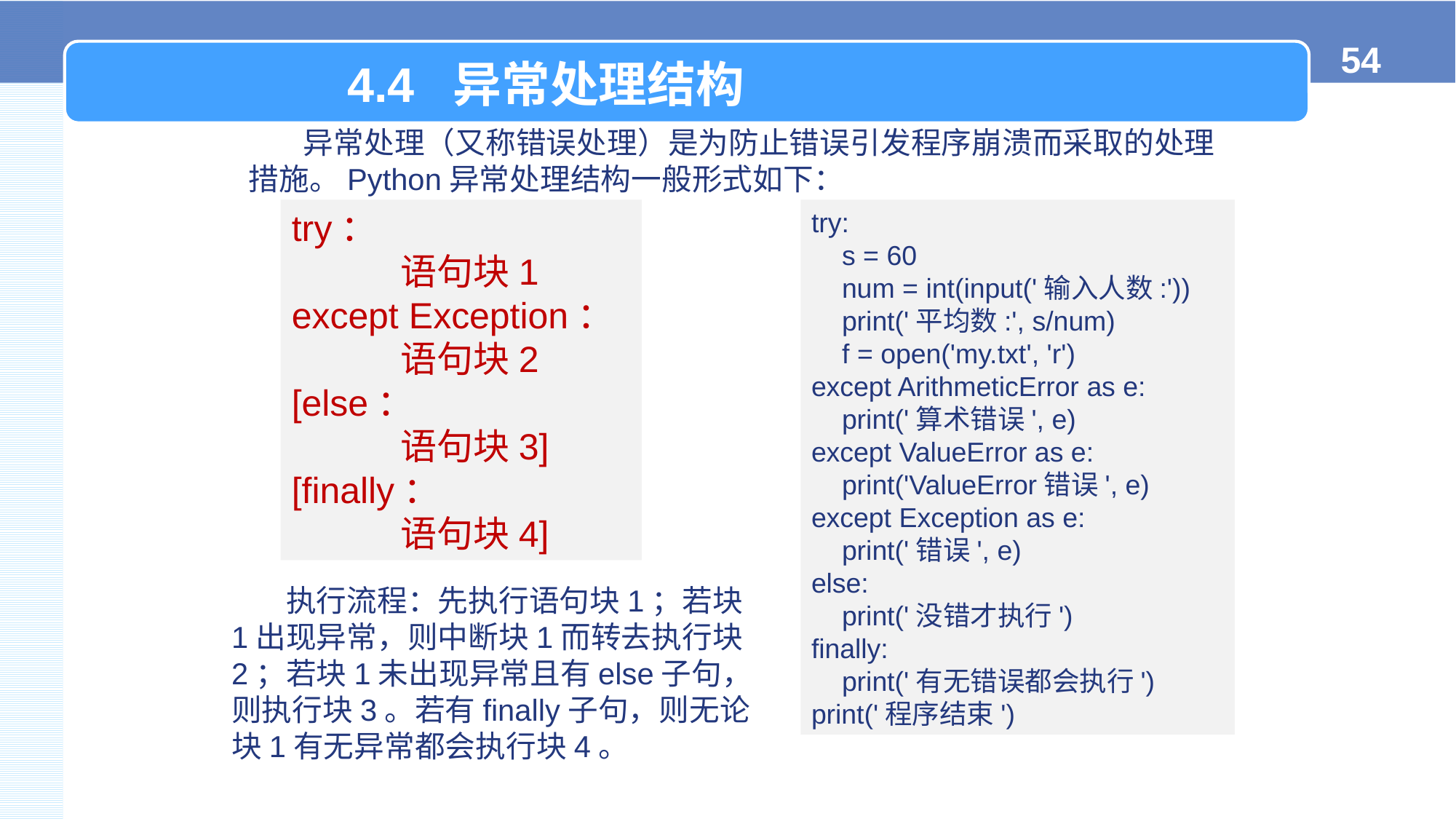

4.4  异常处理结构
异常处理（又称错误处理）是为防止错误引发程序崩溃而采取的处理措施。Python异常处理结构一般形式如下：
try：
	语句块1
except Exception：
	语句块2
[else：
	语句块3]
[finally：
	语句块4]
try:
    s = 60
    num = int(input('输入人数:'))
    print('平均数:', s/num)
    f = open('my.txt', 'r')
except ArithmeticError as e:
    print('算术错误', e)
except ValueError as e:
    print('ValueError错误', e)
except Exception as e:
    print('错误', e)
else:
    print('没错才执行')
finally:
    print('有无错误都会执行')
print('程序结束')
执行流程：先执行语句块1；若块1出现异常，则中断块1而转去执行块2；若块1未出现异常且有else子句，则执行块3。若有finally子句，则无论块1有无异常都会执行块4。